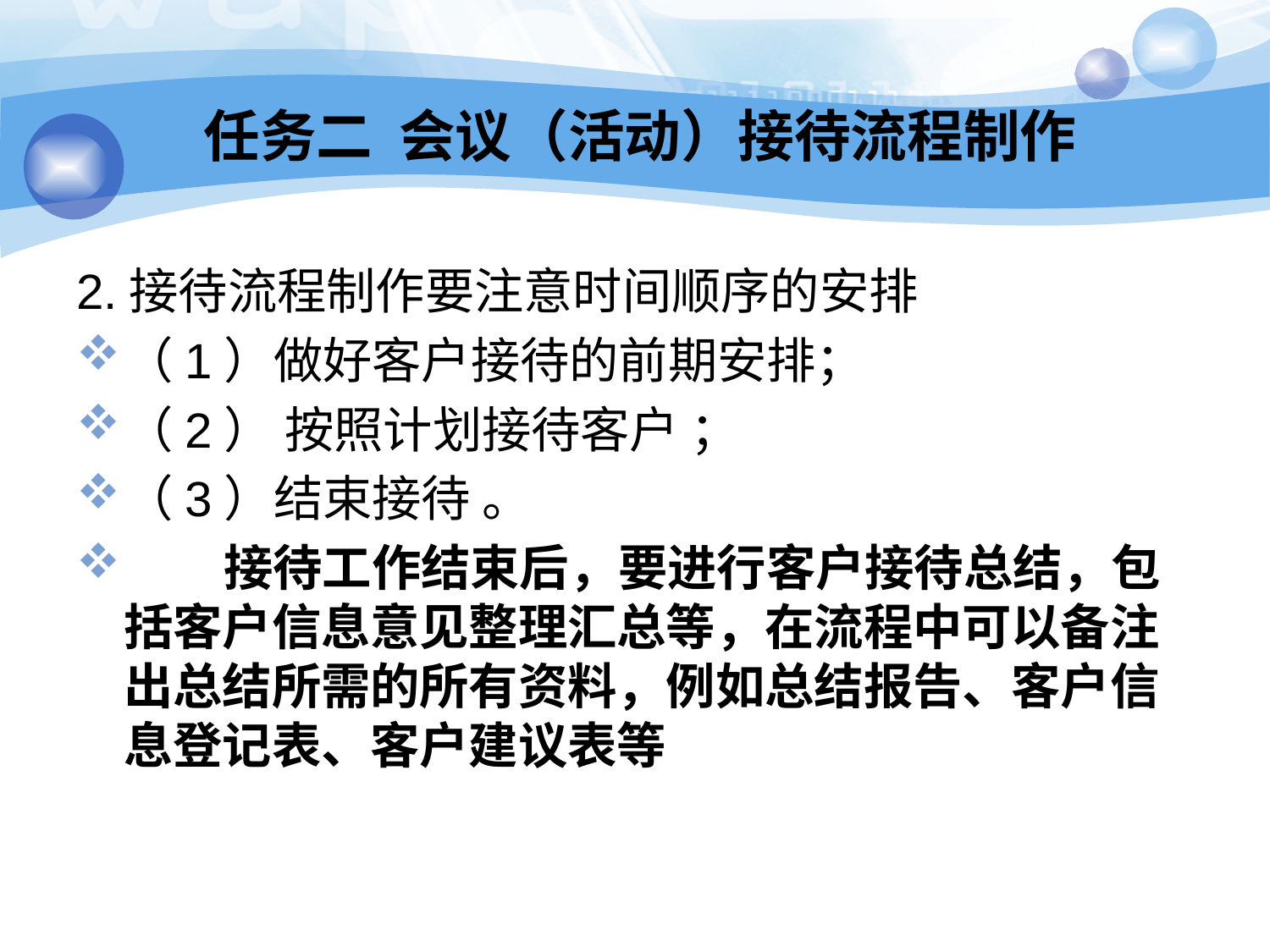

# 任务二  会议（活动）接待流程制作
2.接待流程制作要注意时间顺序的安排
（1）做好客户接待的前期安排；
（2） 按照计划接待客户 ；
（3）结束接待 。
        接待工作结束后，要进行客户接待总结，包括客户信息意见整理汇总等，在流程中可以备注出总结所需的所有资料，例如总结报告、客户信息登记表、客户建议表等